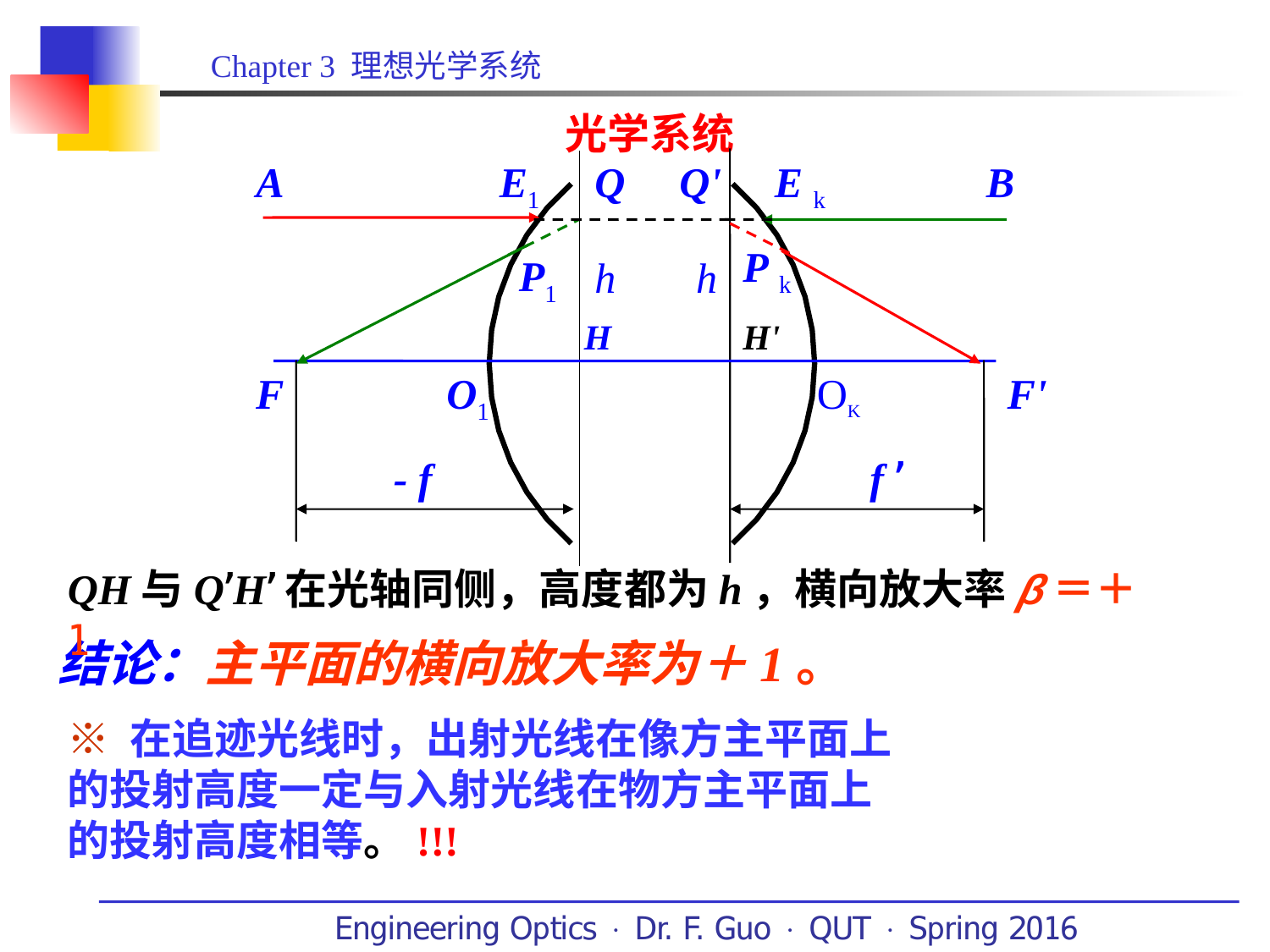

光学系统
A
E1
Q
Q'

E k
B

P k
P1

h
h

H
H'
F

O1
OK

F'
- f
f ’

QH与Q’H’在光轴同侧，高度都为h，横向放大率β＝＋1
结论：主平面的横向放大率为＋1。
※ 在追迹光线时，出射光线在像方主平面上的投射高度一定与入射光线在物方主平面上的投射高度相等。!!!